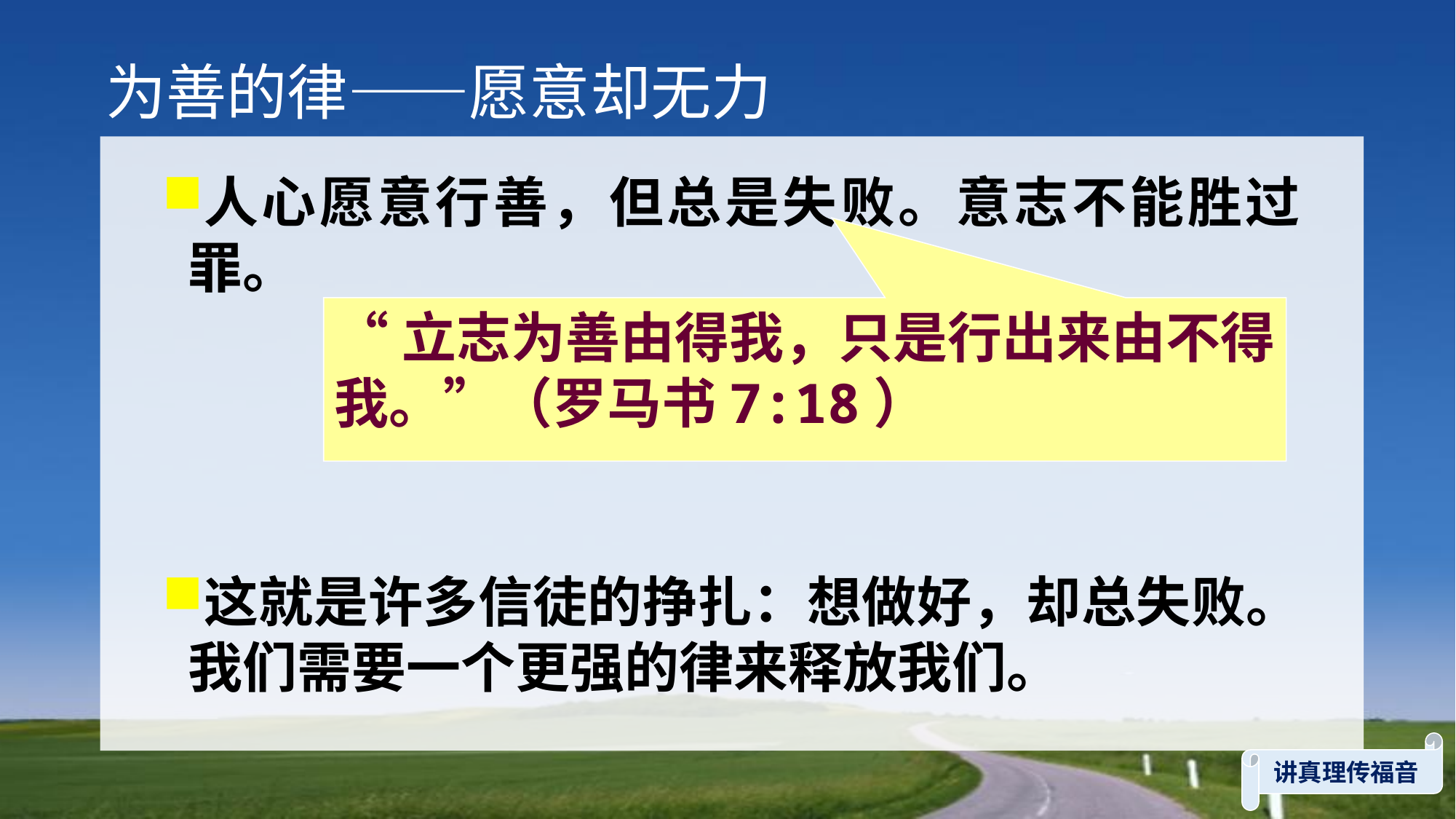

为善的律——愿意却无力

人心愿意行善，但总是失败。意志不能胜过罪。

这就是许多信徒的挣扎：想做好，却总失败。我们需要一个更强的律来释放我们。
“立志为善由得我，只是行出来由不得我。”（罗马书7:18）
讲真理传福音